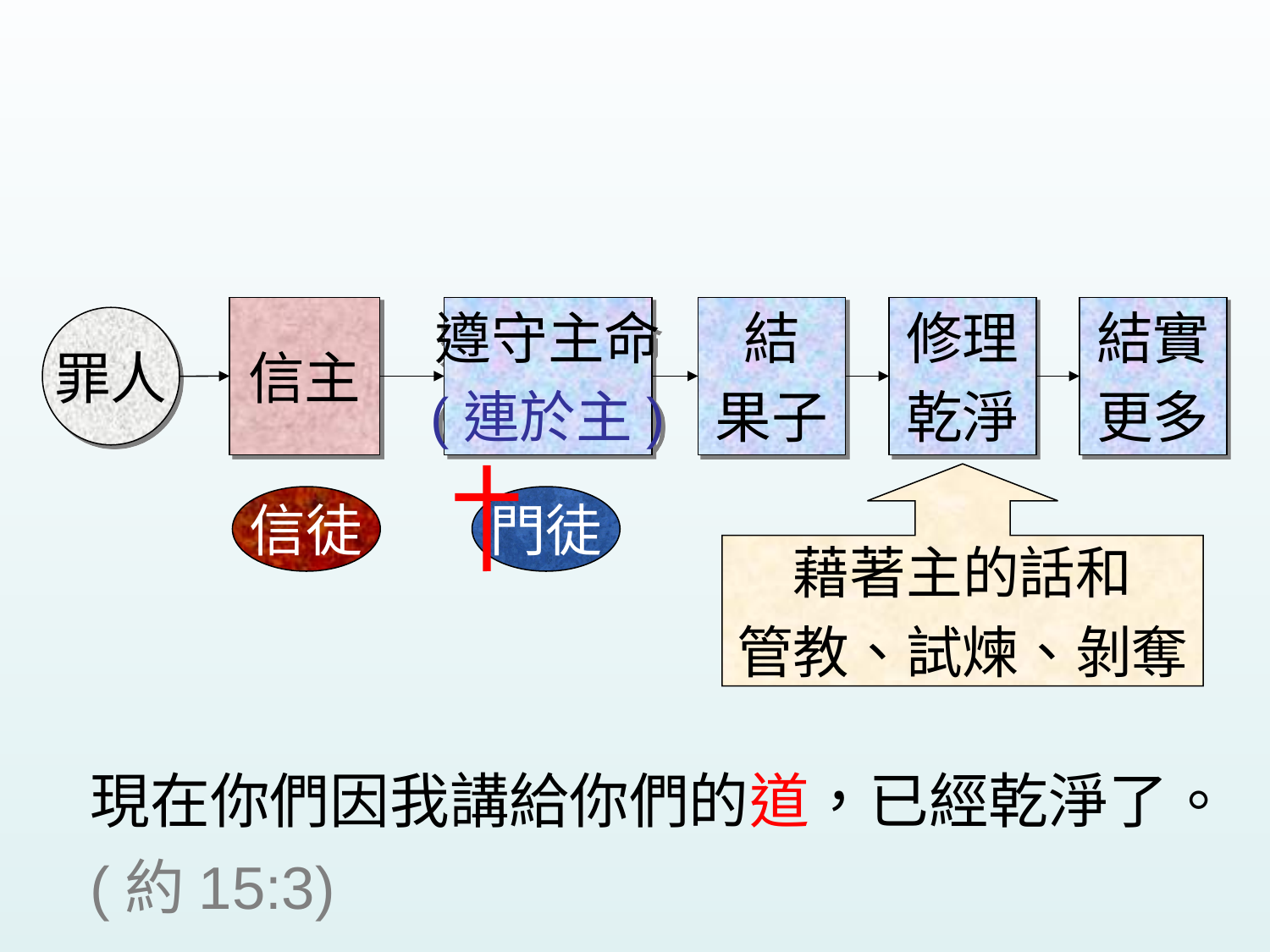

信主
遵守主命
(連於主)
結
果子
修理
乾淨
結實
更多
罪人
藉著主的話和
管教、試煉、剝奪

信徒
門徒

現在你們因我講給你們的道，已經乾淨了。(約15:3)